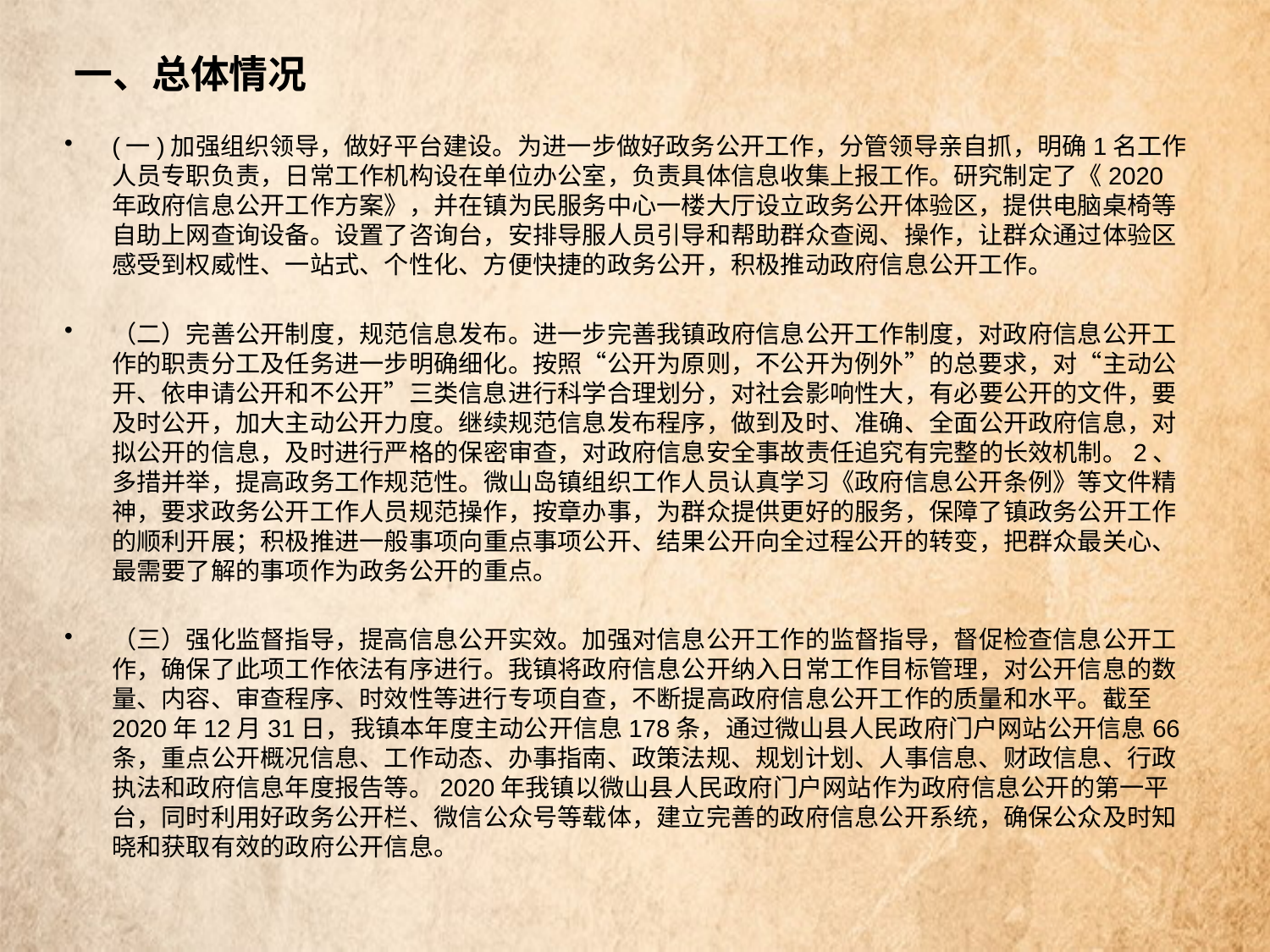

# 一、总体情况
(一)加强组织领导，做好平台建设。为进一步做好政务公开工作，分管领导亲自抓，明确1名工作人员专职负责，日常工作机构设在单位办公室，负责具体信息收集上报工作。研究制定了《2020年政府信息公开工作方案》，并在镇为民服务中心一楼大厅设立政务公开体验区，提供电脑桌椅等自助上网查询设备。设置了咨询台，安排导服人员引导和帮助群众查阅、操作，让群众通过体验区感受到权威性、一站式、个性化、方便快捷的政务公开，积极推动政府信息公开工作。

（二）完善公开制度，规范信息发布。进一步完善我镇政府信息公开工作制度，对政府信息公开工作的职责分工及任务进一步明确细化。按照“公开为原则，不公开为例外”的总要求，对“主动公开、依申请公开和不公开”三类信息进行科学合理划分，对社会影响性大，有必要公开的文件，要及时公开，加大主动公开力度。继续规范信息发布程序，做到及时、准确、全面公开政府信息，对拟公开的信息，及时进行严格的保密审查，对政府信息安全事故责任追究有完整的长效机制。2、多措并举，提高政务工作规范性。微山岛镇组织工作人员认真学习《政府信息公开条例》等文件精神，要求政务公开工作人员规范操作，按章办事，为群众提供更好的服务，保障了镇政务公开工作的顺利开展；积极推进一般事项向重点事项公开、结果公开向全过程公开的转变，把群众最关心、最需要了解的事项作为政务公开的重点。

（三）强化监督指导，提高信息公开实效。加强对信息公开工作的监督指导，督促检查信息公开工作，确保了此项工作依法有序进行。我镇将政府信息公开纳入日常工作目标管理，对公开信息的数量、内容、审查程序、时效性等进行专项自查，不断提高政府信息公开工作的质量和水平。截至2020年12月31日，我镇本年度主动公开信息178条，通过微山县人民政府门户网站公开信息66条，重点公开概况信息、工作动态、办事指南、政策法规、规划计划、人事信息、财政信息、行政执法和政府信息年度报告等。2020年我镇以微山县人民政府门户网站作为政府信息公开的第一平台，同时利用好政务公开栏、微信公众号等载体，建立完善的政府信息公开系统，确保公众及时知晓和获取有效的政府公开信息。